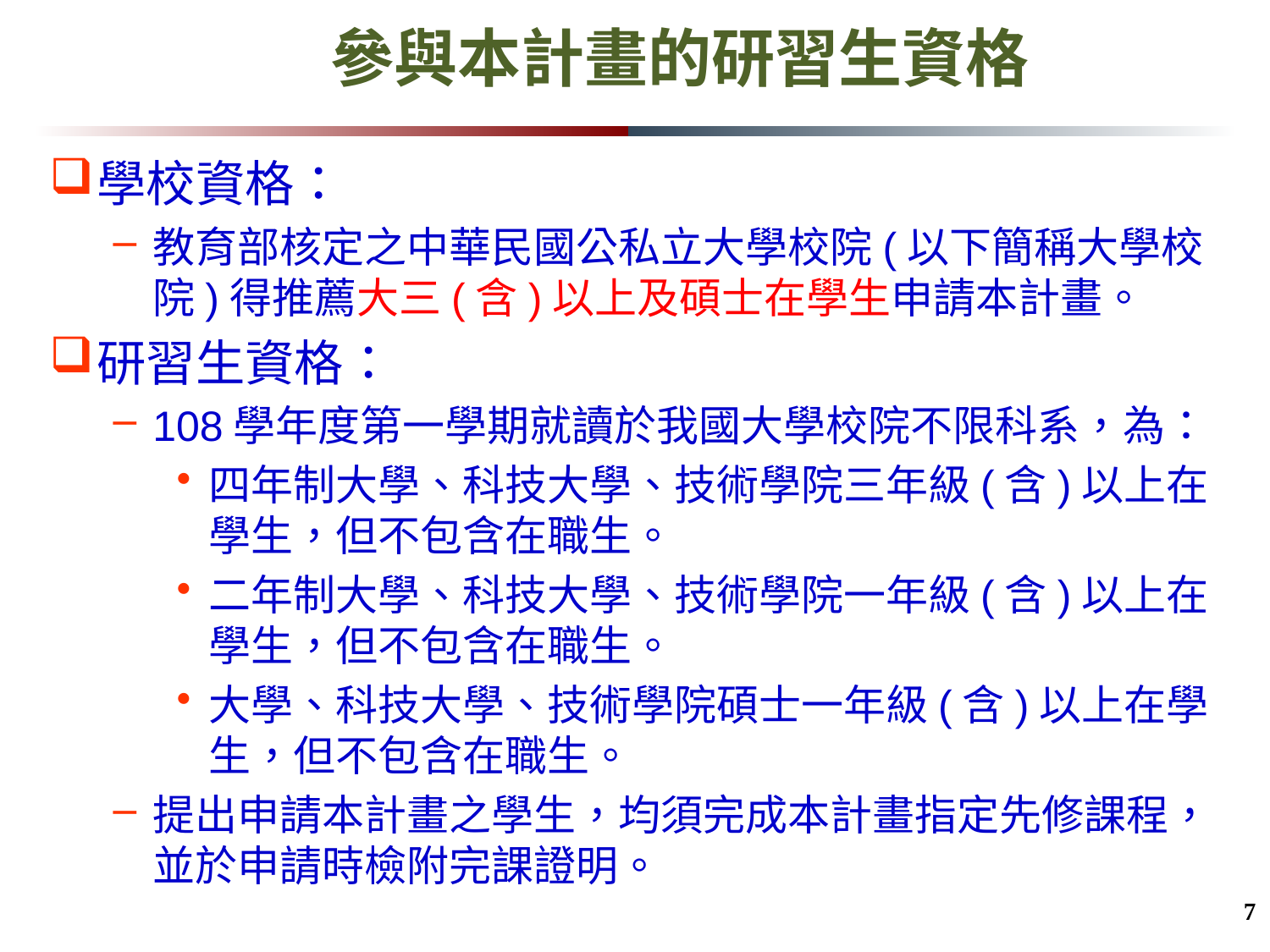

# 參與本計畫的研習生資格
學校資格：
教育部核定之中華民國公私立大學校院(以下簡稱大學校院)得推薦大三(含)以上及碩士在學生申請本計畫。
研習生資格：
108學年度第一學期就讀於我國大學校院不限科系，為：
四年制大學、科技大學、技術學院三年級(含)以上在學生，但不包含在職生。
二年制大學、科技大學、技術學院一年級(含)以上在學生，但不包含在職生。
大學、科技大學、技術學院碩士一年級(含)以上在學生，但不包含在職生。
提出申請本計畫之學生，均須完成本計畫指定先修課程，並於申請時檢附完課證明。